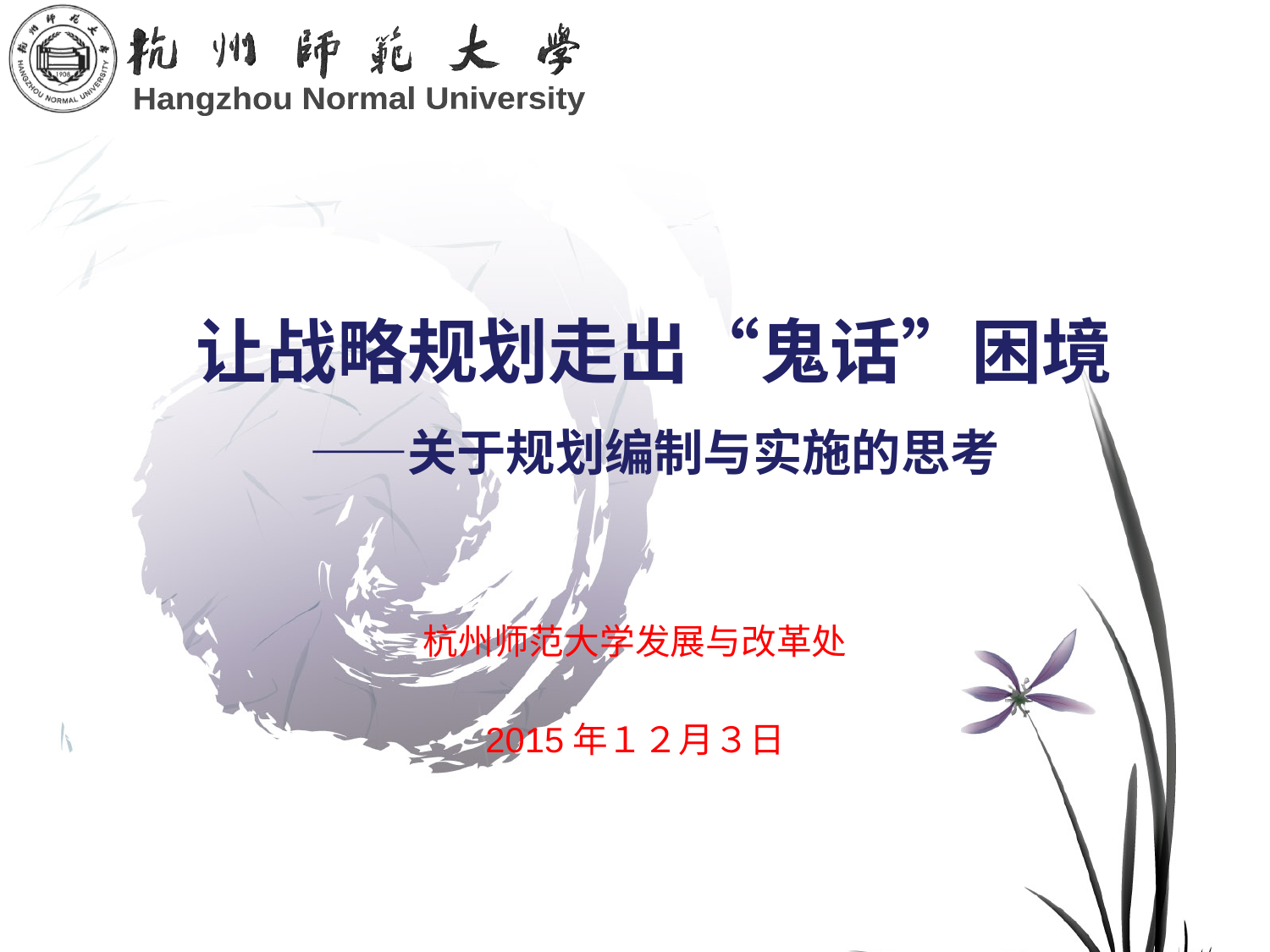

# 让战略规划走出“鬼话”困境 ——关于规划编制与实施的思考
杭州师范大学发展与改革处

2015年１２月３日